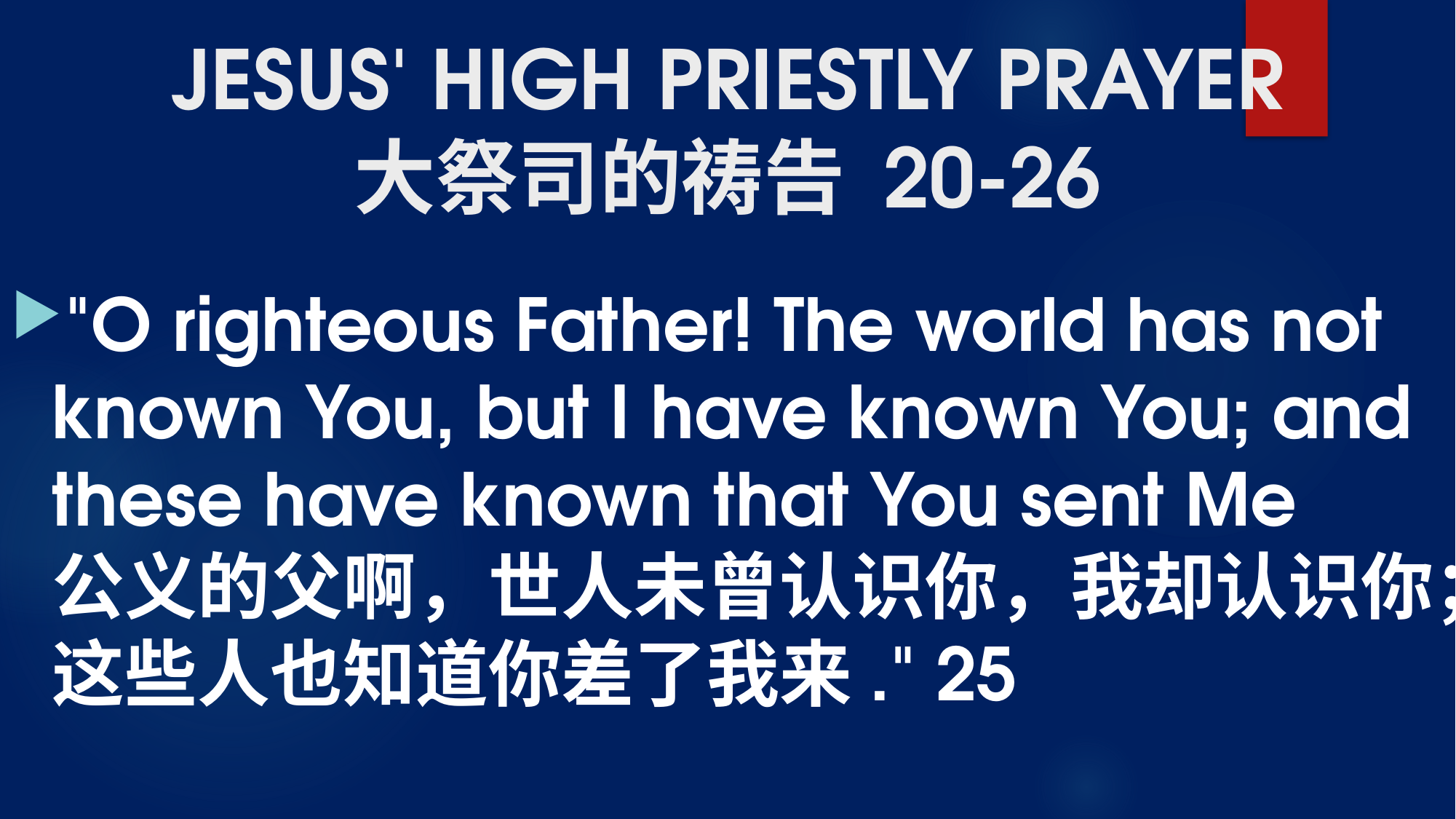

# JESUS' HIGH PRIESTLY PRAYER 大祭司的祷告 20-26
"O righteous Father! The world has not known You, but I have known You; and these have known that You sent Me    公义的父啊，世人未曾认识你，我却认识你；这些人也知道你差了我来." 25